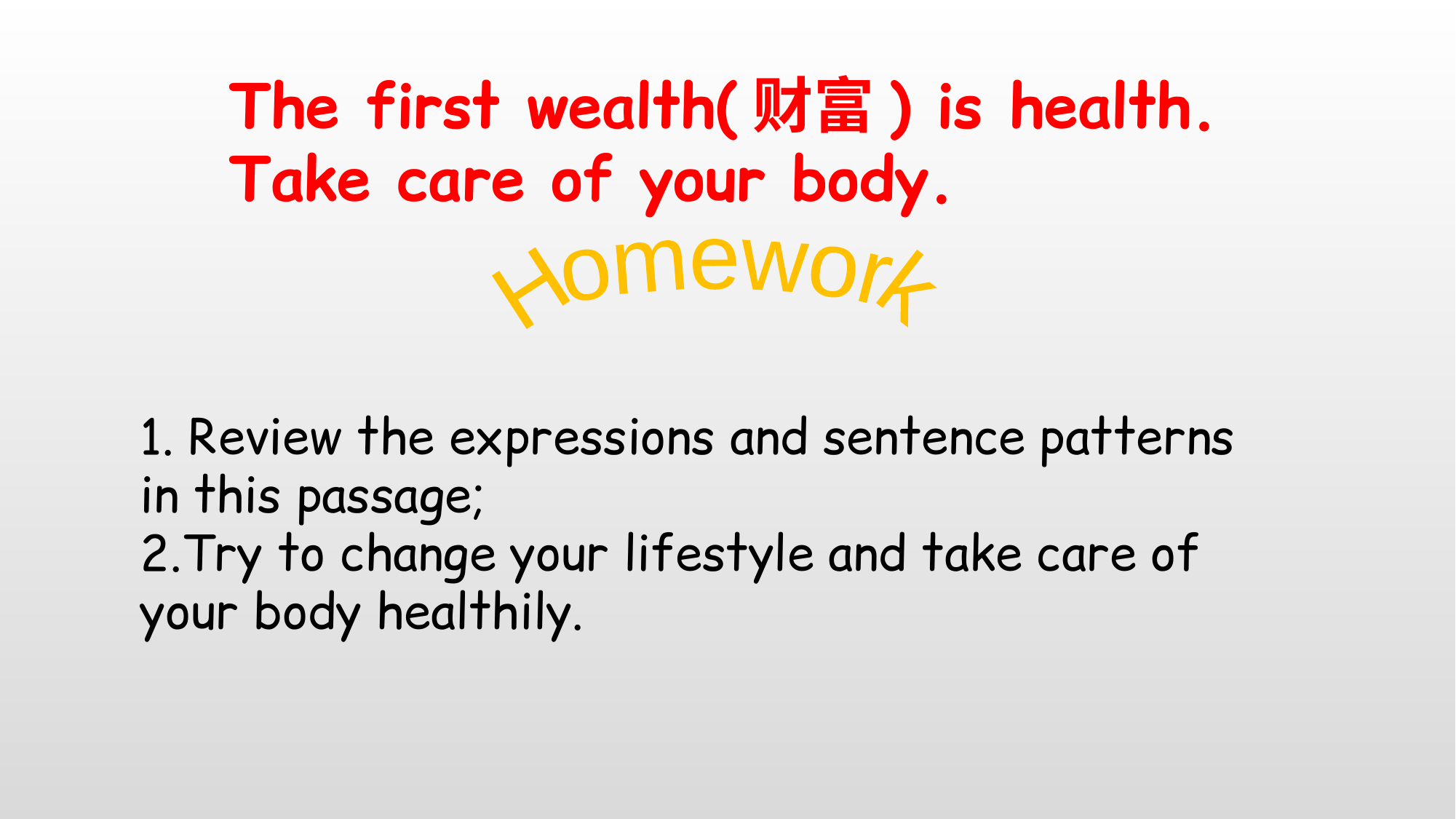

The first wealth(财富) is health.
Take care of your body.
Homework
1. Review the expressions and sentence patterns in this passage;
2.Try to change your lifestyle and take care of your body healthily.